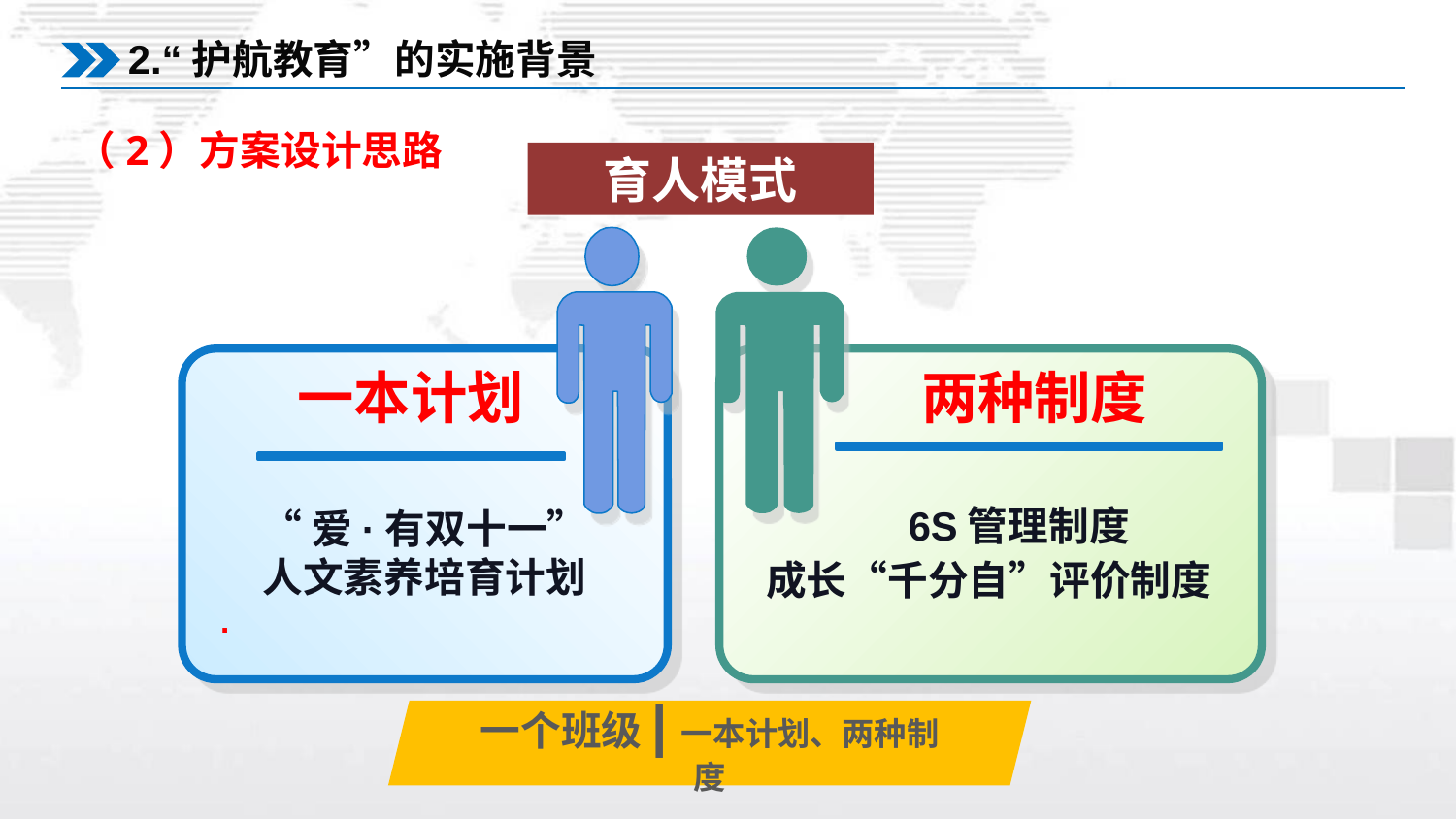

2.“护航教育”的实施背景

（2）方案设计思路
育人模式

一本计划

两种制度

   6S管理制度
成长“千分自”评价制度

“爱·有双十一”
人文素养培育计划
.
一个班级|一本计划、两种制度
www.themegallery.com
www.themegallery.com